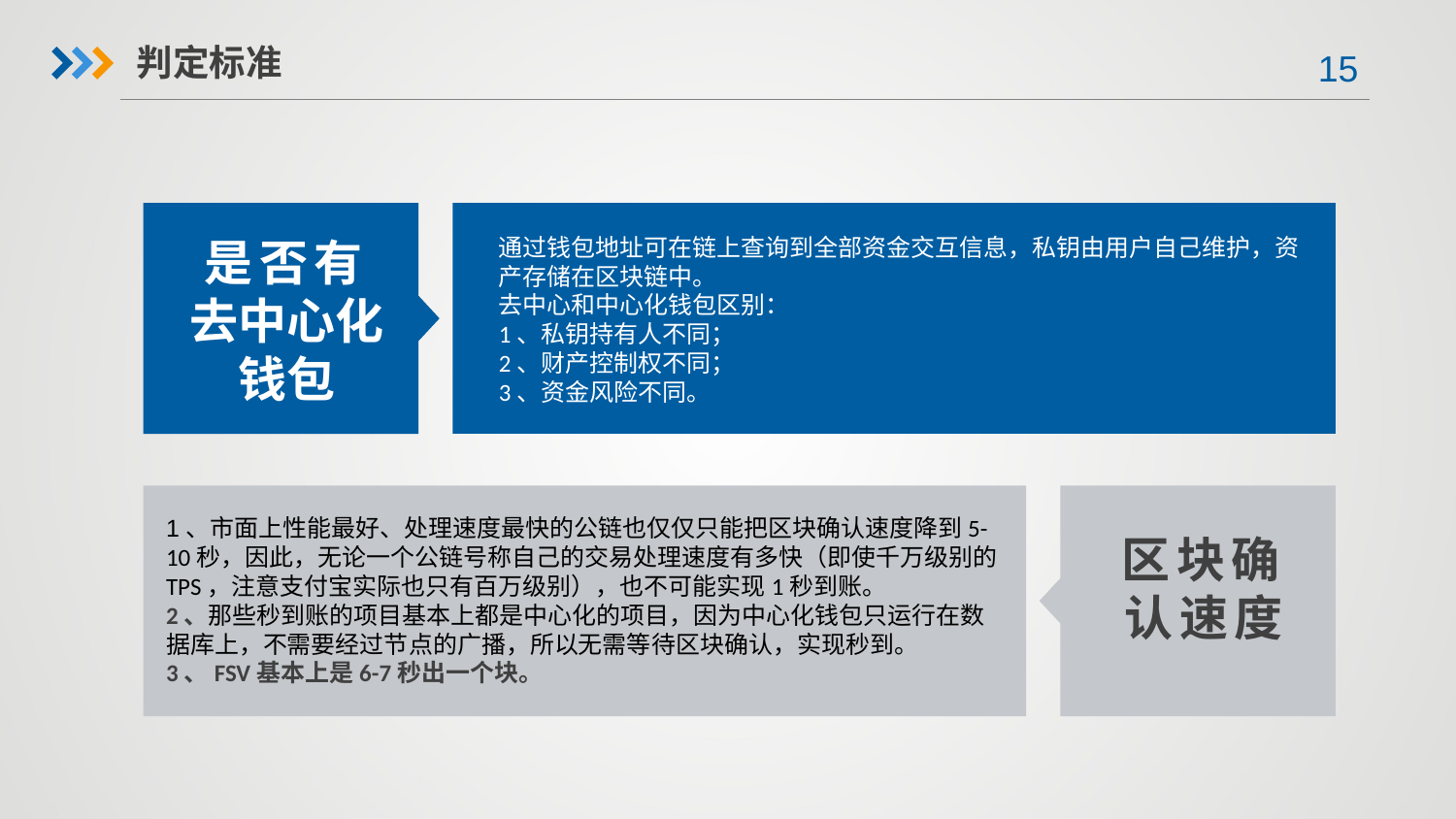

判定标准

通过钱包地址可在链上查询到全部资金交互信息，私钥由用户自己维护，资产存储在区块链中。
去中心和中心化钱包区别：
1、私钥持有人不同；
2、财产控制权不同；
3、资金风险不同。
是否有去中心化钱包

1、市面上性能最好、处理速度最快的公链也仅仅只能把区块确认速度降到5-10秒，因此，无论一个公链号称自己的交易处理速度有多快（即使千万级别的TPS，注意支付宝实际也只有百万级别），也不可能实现1秒到账。
2、那些秒到账的项目基本上都是中心化的项目，因为中心化钱包只运行在数据库上，不需要经过节点的广播，所以无需等待区块确认，实现秒到。
3、FSV基本上是6-7秒出一个块。
区块确认速度